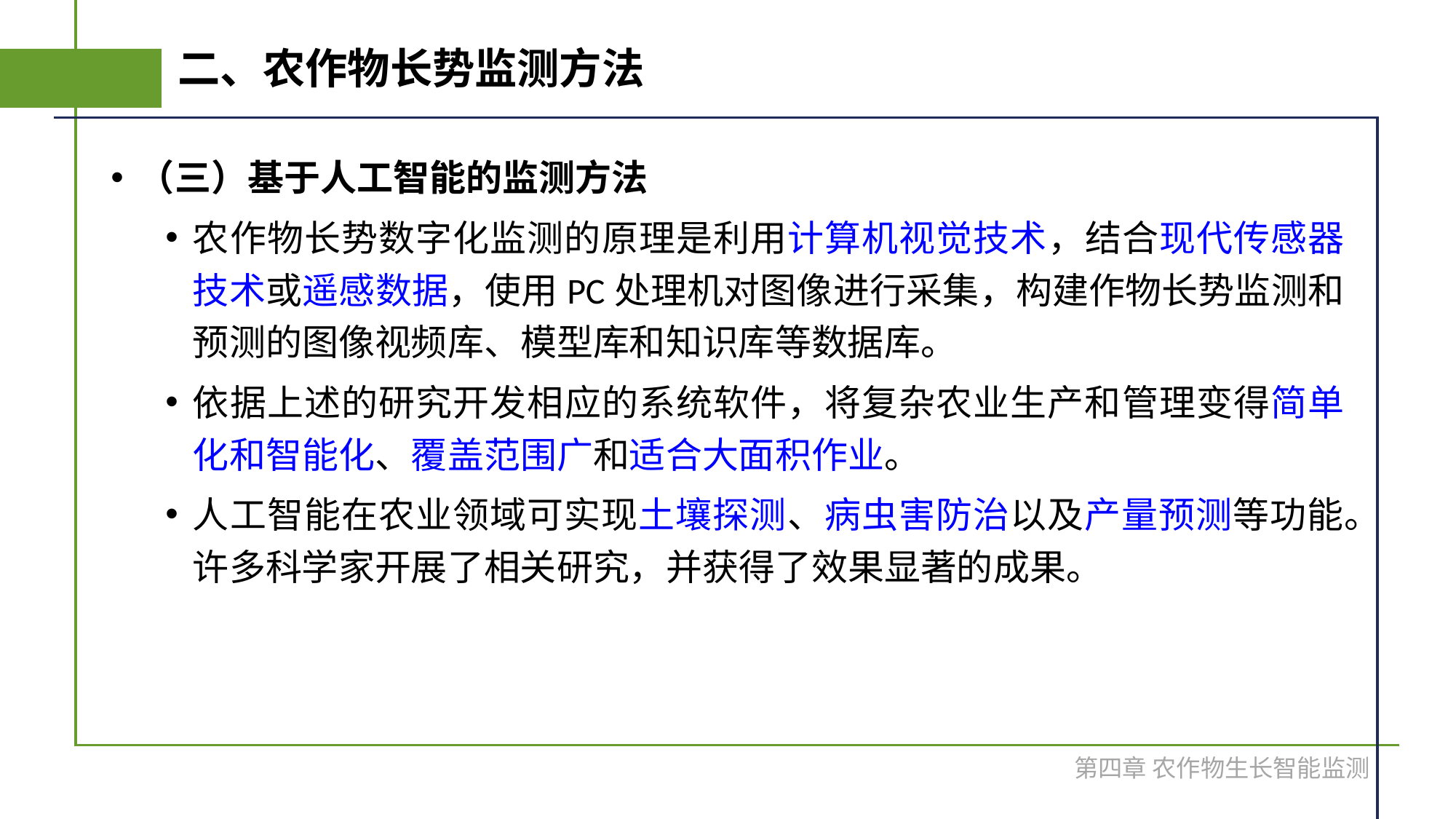

# 二、农作物长势监测方法
（三）基于人工智能的监测方法
农作物长势数字化监测的原理是利用计算机视觉技术，结合现代传感器技术或遥感数据，使用PC处理机对图像进行采集，构建作物长势监测和预测的图像视频库、模型库和知识库等数据库。
依据上述的研究开发相应的系统软件，将复杂农业生产和管理变得简单化和智能化、覆盖范围广和适合大面积作业。
人工智能在农业领域可实现土壤探测、病虫害防治以及产量预测等功能。许多科学家开展了相关研究，并获得了效果显著的成果。
第四章 农作物生长智能监测